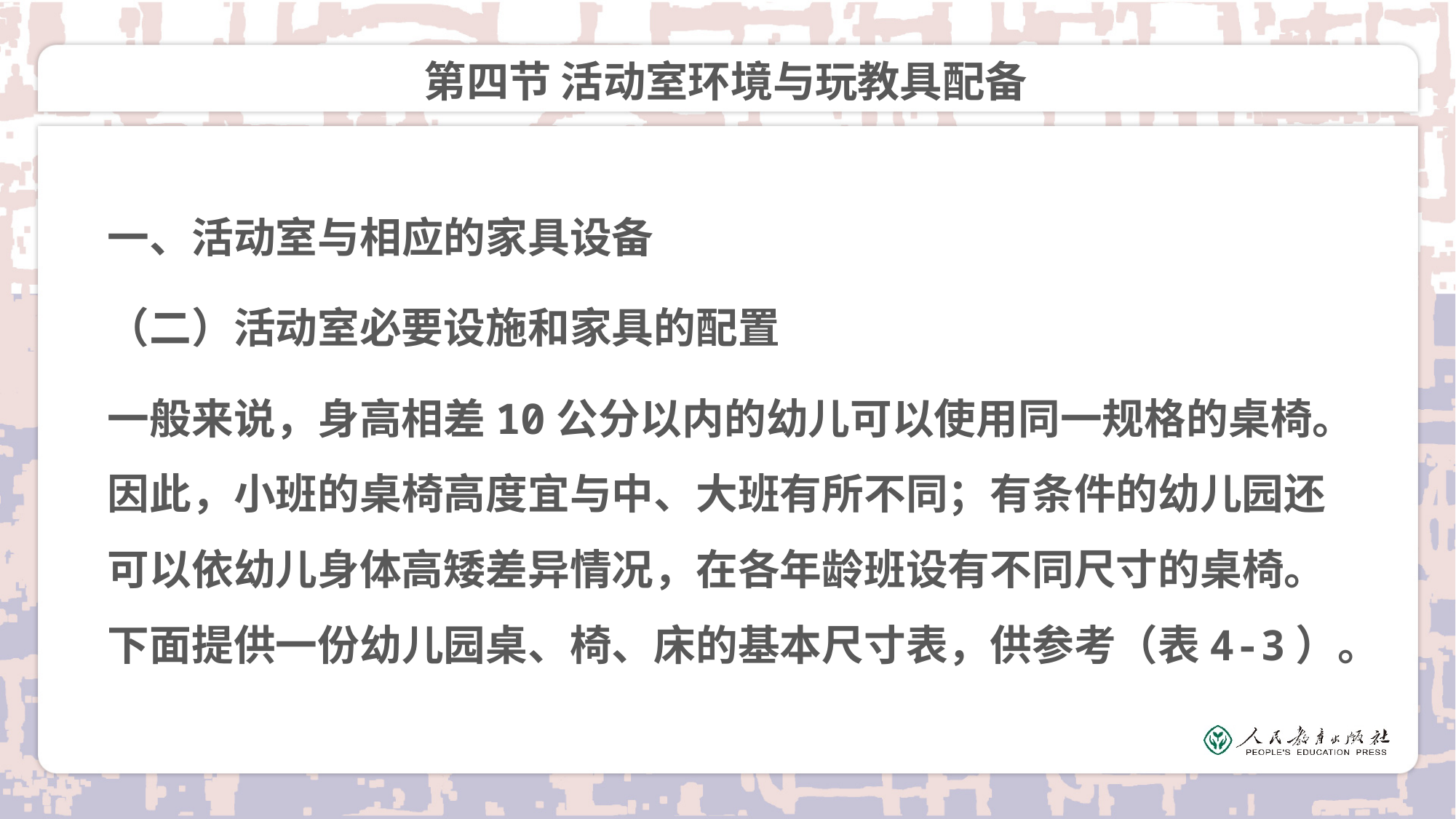

# 第四节 活动室环境与玩教具配备
一、活动室与相应的家具设备
（二）活动室必要设施和家具的配置
一般来说，身高相差10公分以内的幼儿可以使用同一规格的桌椅。因此，小班的桌椅高度宜与中、大班有所不同；有条件的幼儿园还可以依幼儿身体高矮差异情况，在各年龄班设有不同尺寸的桌椅。下面提供一份幼儿园桌、椅、床的基本尺寸表，供参考（表4-3）。